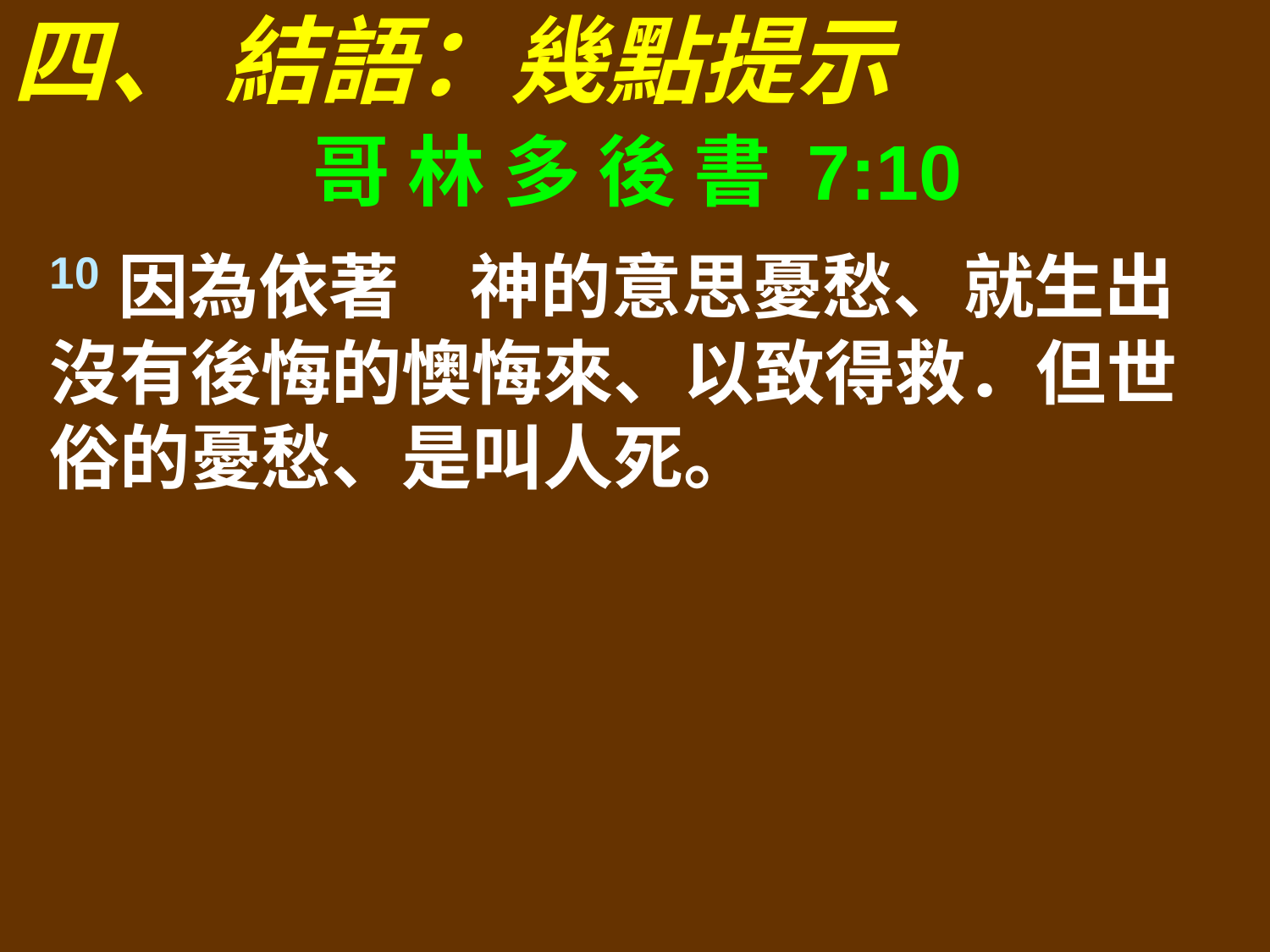

四、 結語：幾點提示
哥 林 多 後 書 7:10
10因為依著　神的意思憂愁、就生出沒有後悔的懊悔來、以致得救．但世俗的憂愁、是叫人死。